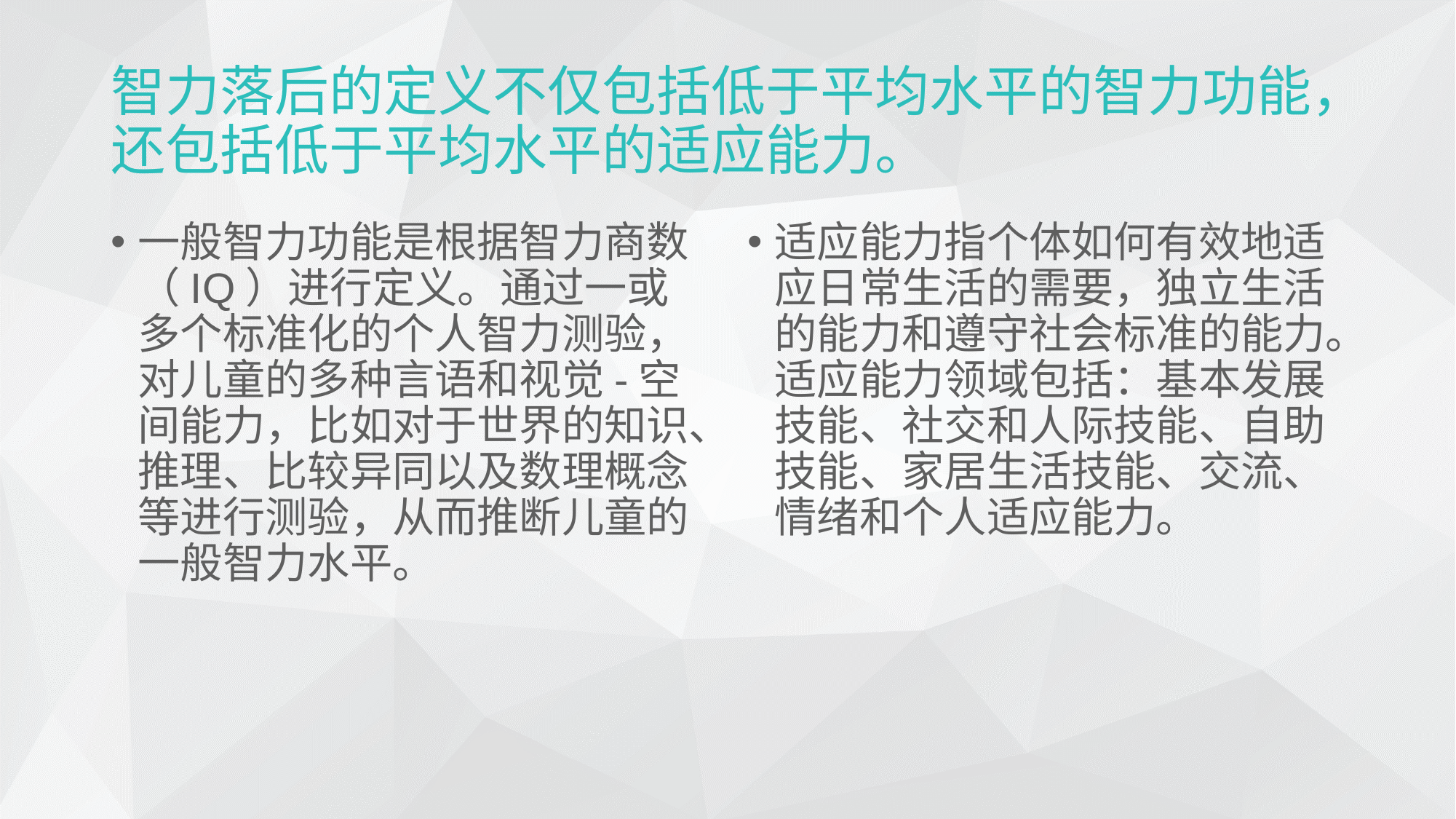

智力落后的定义不仅包括低于平均水平的智力功能，还包括低于平均水平的适应能力。
一般智力功能是根据智力商数（IQ）进行定义。通过一或多个标准化的个人智力测验，对儿童的多种言语和视觉-空间能力，比如对于世界的知识、推理、比较异同以及数理概念等进行测验，从而推断儿童的一般智力水平。
适应能力指个体如何有效地适应日常生活的需要，独立生活的能力和遵守社会标准的能力。适应能力领域包括：基本发展技能、社交和人际技能、自助技能、家居生活技能、交流、情绪和个人适应能力。